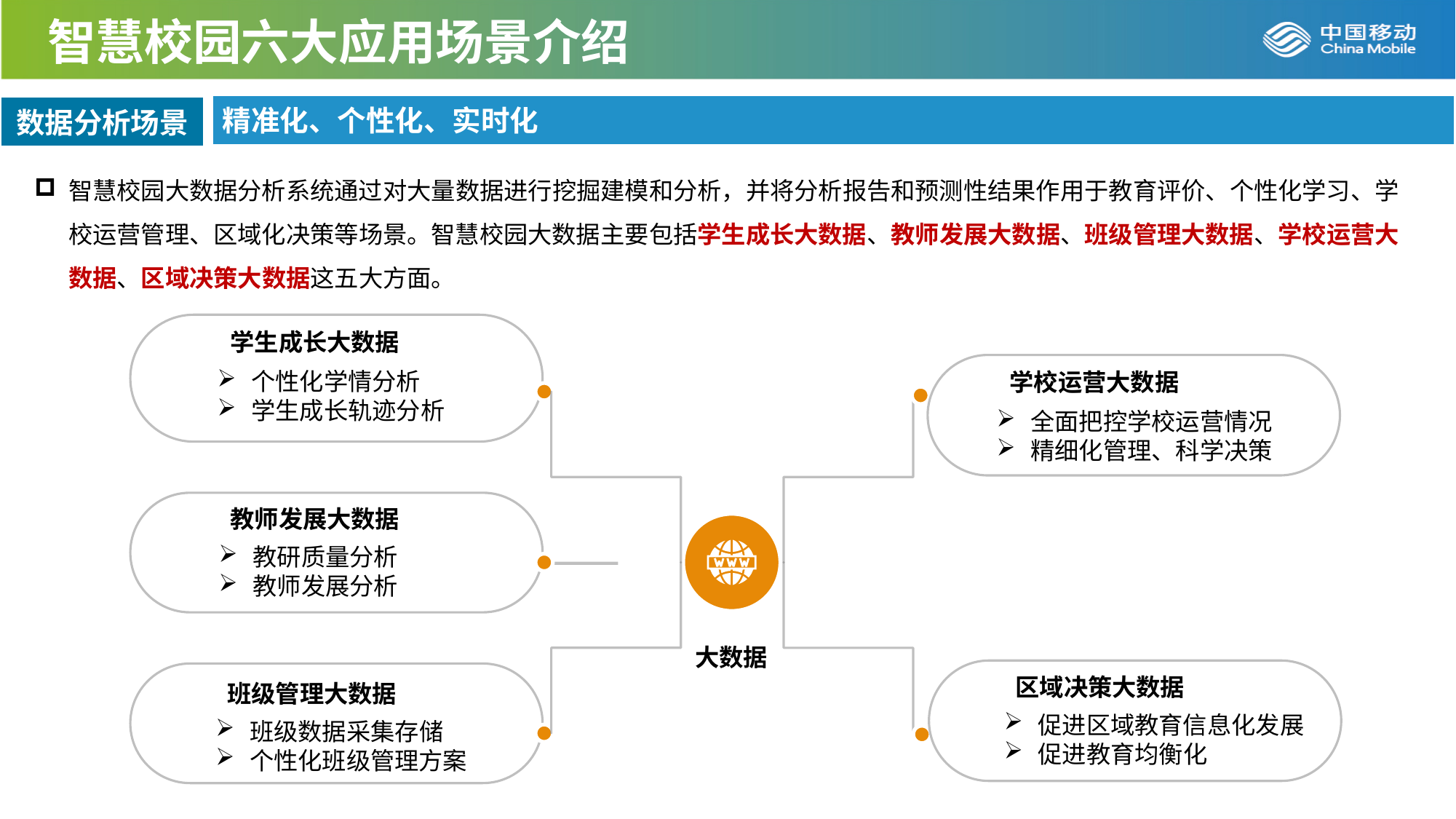

智慧校园六大应用场景介绍
精准化、个性化、实时化
数据分析场景
智慧校园大数据分析系统通过对大量数据进行挖掘建模和分析，并将分析报告和预测性结果作用于教育评价、个性化学习、学校运营管理、区域化决策等场景。智慧校园大数据主要包括学生成长大数据、教师发展大数据、班级管理大数据、学校运营大数据、区域决策大数据这五大方面。
学生成长大数据

个性化学情分析
学生成长轨迹分析
学校运营大数据
全面把控学校运营情况
精细化管理、科学决策
教师发展大数据
教研质量分析
教师发展分析
大数据
区域决策大数据
班级管理大数据
促进区域教育信息化发展
促进教育均衡化
班级数据采集存储
个性化班级管理方案